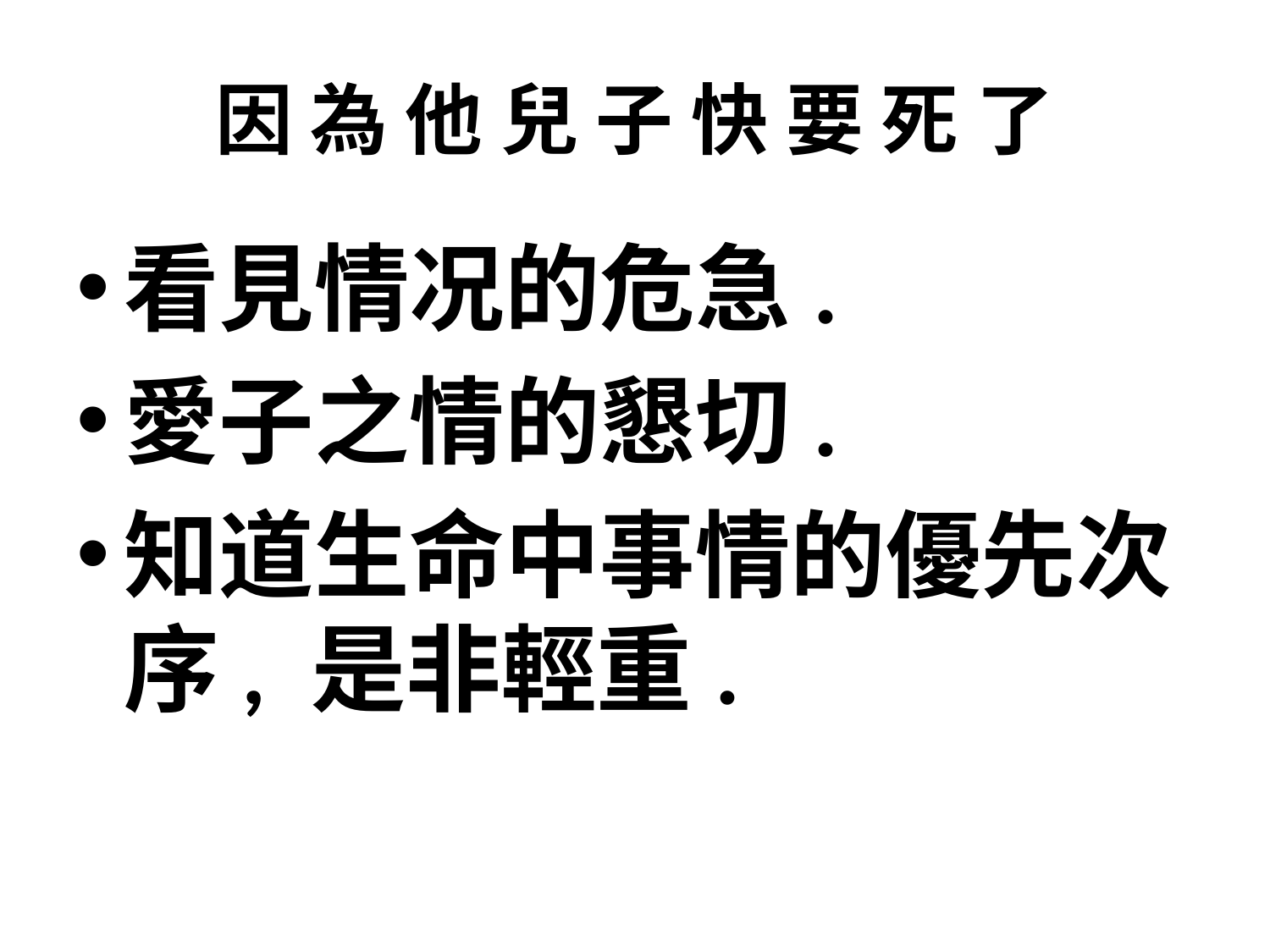

# 因 為 他 兒 子 快 要 死 了
看見情况的危急.
愛子之情的懇切.
知道生命中事情的優先次序, 是非輕重.